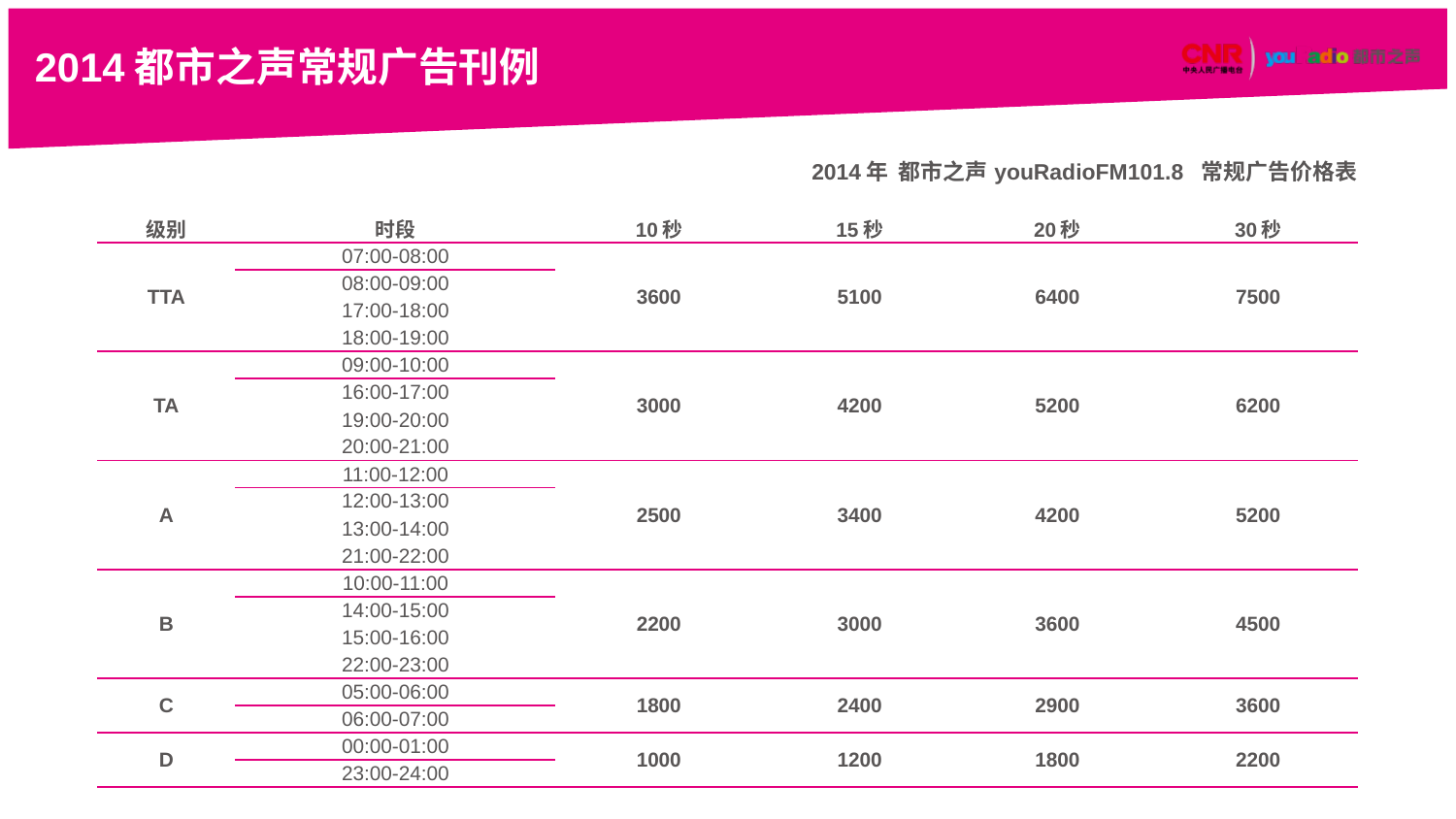

# 2014都市之声常规广告刊例
| 2014年 都市之声youRadioFM101.8 常规广告价格表 |  |  |  |  |  |
| --- | --- | --- | --- | --- | --- |
| 级别 | 时段 | 10秒 | 15秒 | 20秒 | 30秒 |
| TTA | 07:00-08:00 | 3600 | 5100 | 6400 | 7500 |
|  | 08:00-09:00 |  |  |  |  |
|  | 17:00-18:00 |  |  |  |  |
|  | 18:00-19:00 |  |  |  |  |
| TA | 09:00-10:00 | 3000 | 4200 | 5200 | 6200 |
|  | 16:00-17:00 |  |  |  |  |
|  | 19:00-20:00 |  |  |  |  |
|  | 20:00-21:00 |  |  |  |  |
| A | 11:00-12:00 | 2500 | 3400 | 4200 | 5200 |
|  | 12:00-13:00 |  |  |  |  |
|  | 13:00-14:00 |  |  |  |  |
|  | 21:00-22:00 |  |  |  |  |
| B | 10:00-11:00 | 2200 | 3000 | 3600 | 4500 |
|  | 14:00-15:00 |  |  |  |  |
|  | 15:00-16:00 |  |  |  |  |
|  | 22:00-23:00 |  |  |  |  |
| C | 05:00-06:00 | 1800 | 2400 | 2900 | 3600 |
|  | 06:00-07:00 |  |  |  |  |
| D | 00:00-01:00 | 1000 | 1200 | 1800 | 2200 |
|  | 23:00-24:00 |  |  |  |  |